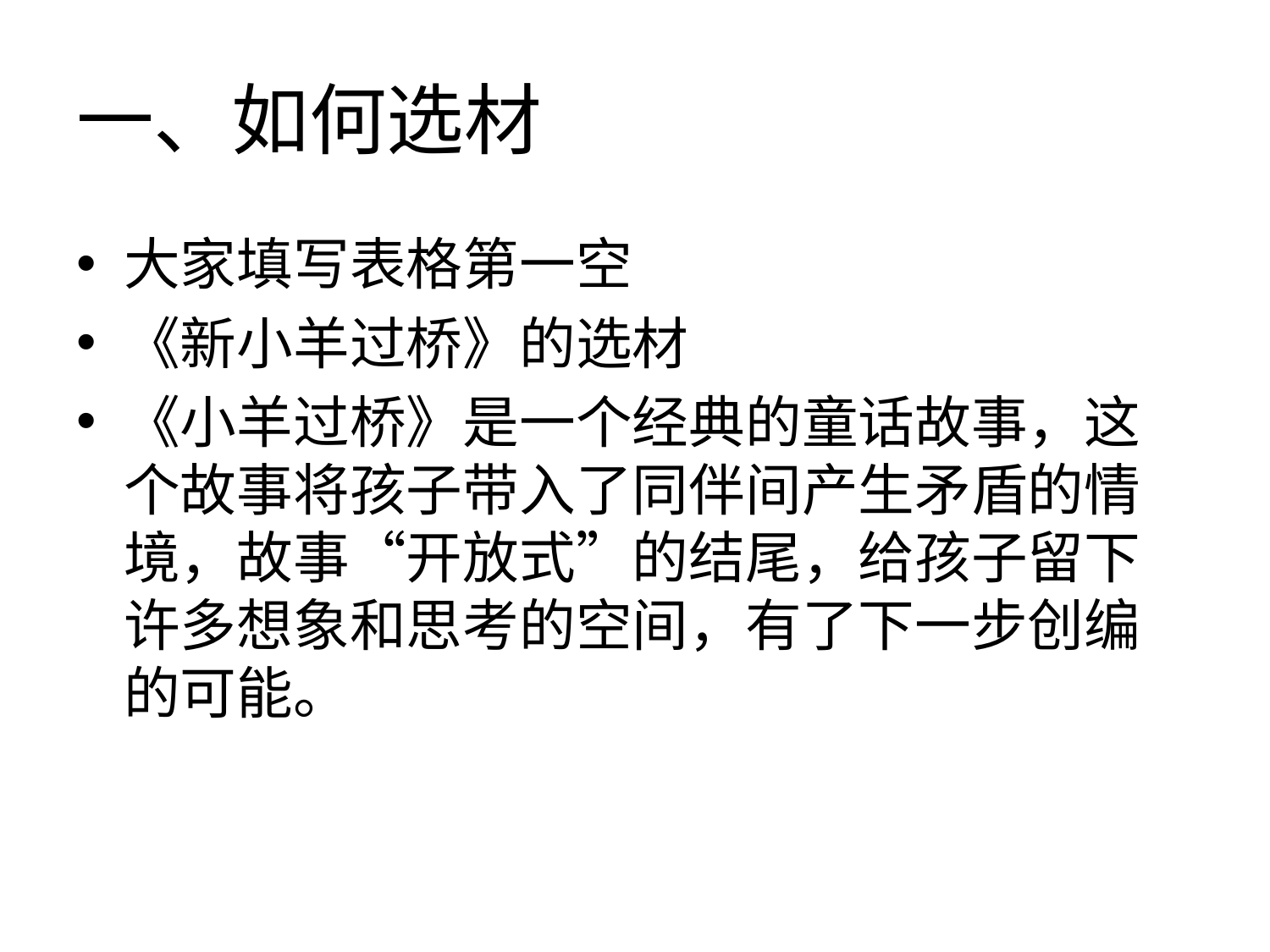

# 一、如何选材
大家填写表格第一空
《新小羊过桥》的选材
《小羊过桥》是一个经典的童话故事，这个故事将孩子带入了同伴间产生矛盾的情境，故事“开放式”的结尾，给孩子留下许多想象和思考的空间，有了下一步创编的可能。